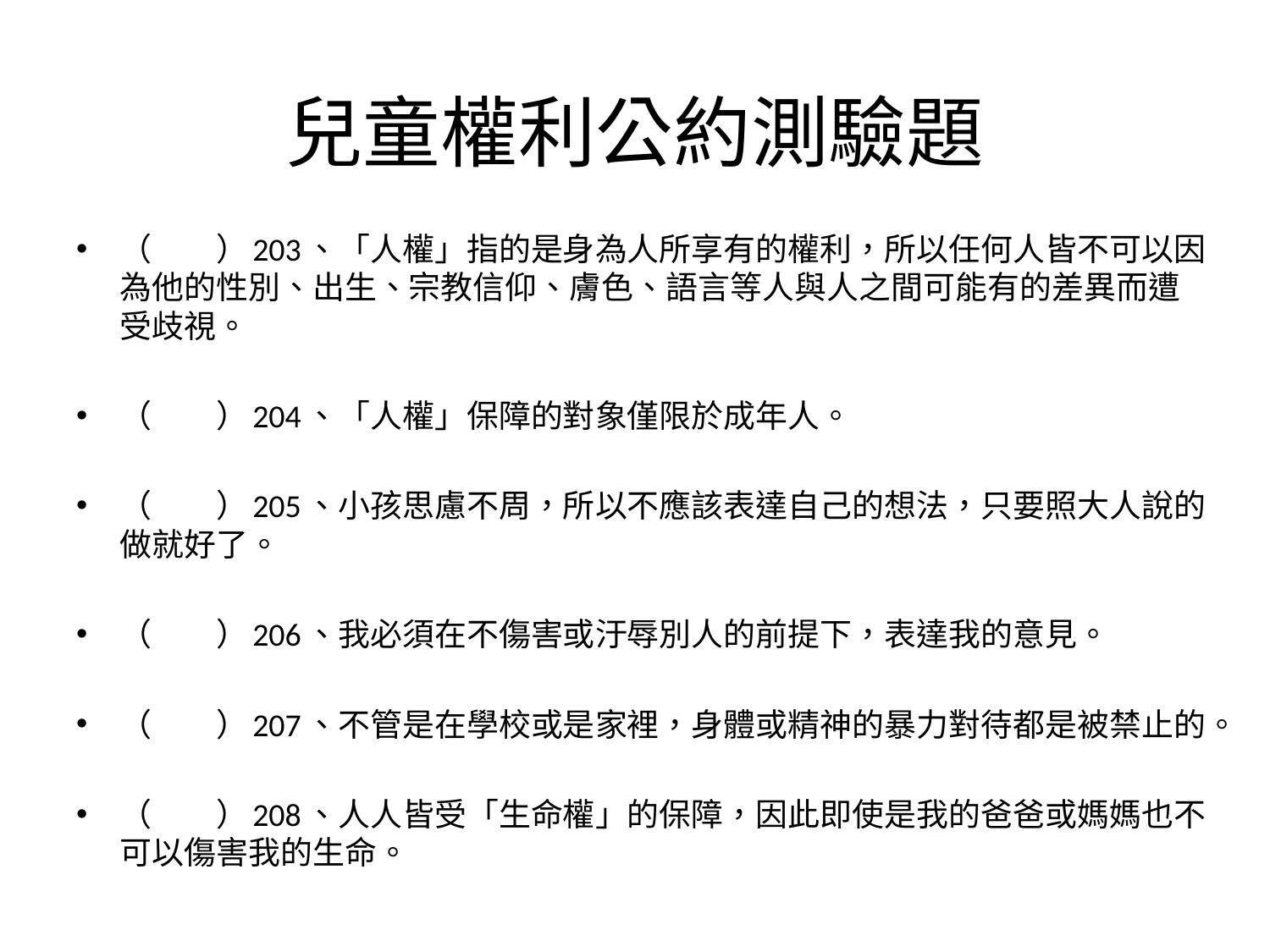

# 兒童權利公約測驗題
（　　）203、「人權」指的是身為人所享有的權利，所以任何人皆不可以因為他的性別、出生、宗教信仰、膚色、語言等人與人之間可能有的差異而遭受歧視。

（　　）204、「人權」保障的對象僅限於成年人。

（　　）205、小孩思慮不周，所以不應該表達自己的想法，只要照大人說的做就好了。

（　　）206、我必須在不傷害或汙辱別人的前提下，表達我的意見。

（　　）207、不管是在學校或是家裡，身體或精神的暴力對待都是被禁止的。

（　　）208、人人皆受「生命權」的保障，因此即使是我的爸爸或媽媽也不可以傷害我的生命。